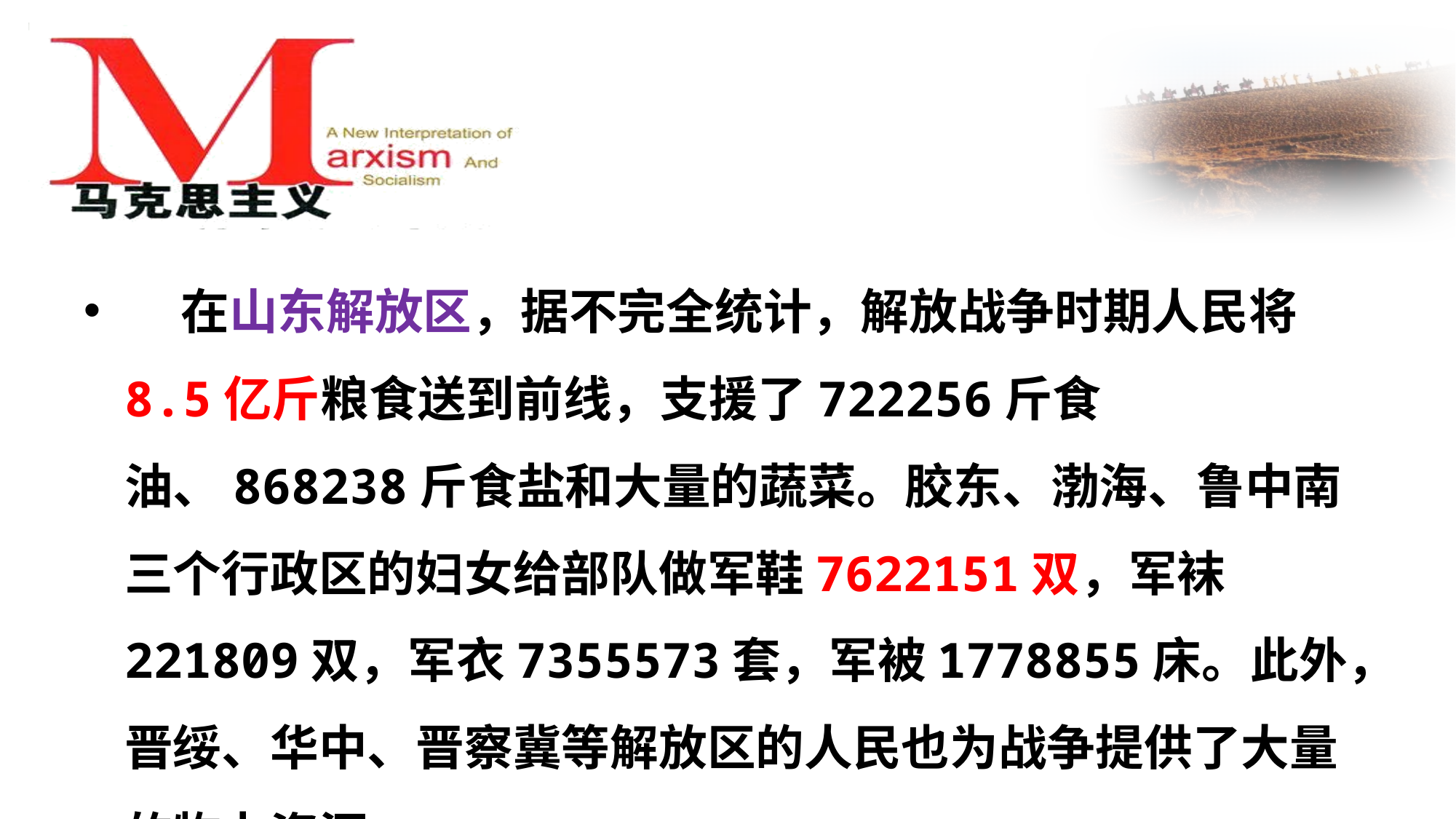

在山东解放区，据不完全统计，解放战争时期人民将8.5亿斤粮食送到前线，支援了722256斤食油、868238斤食盐和大量的蔬菜。胶东、渤海、鲁中南三个行政区的妇女给部队做军鞋7622151双，军袜221809双，军衣7355573套，军被1778855床。此外，晋绥、华中、晋察冀等解放区的人民也为战争提供了大量的物力资源。